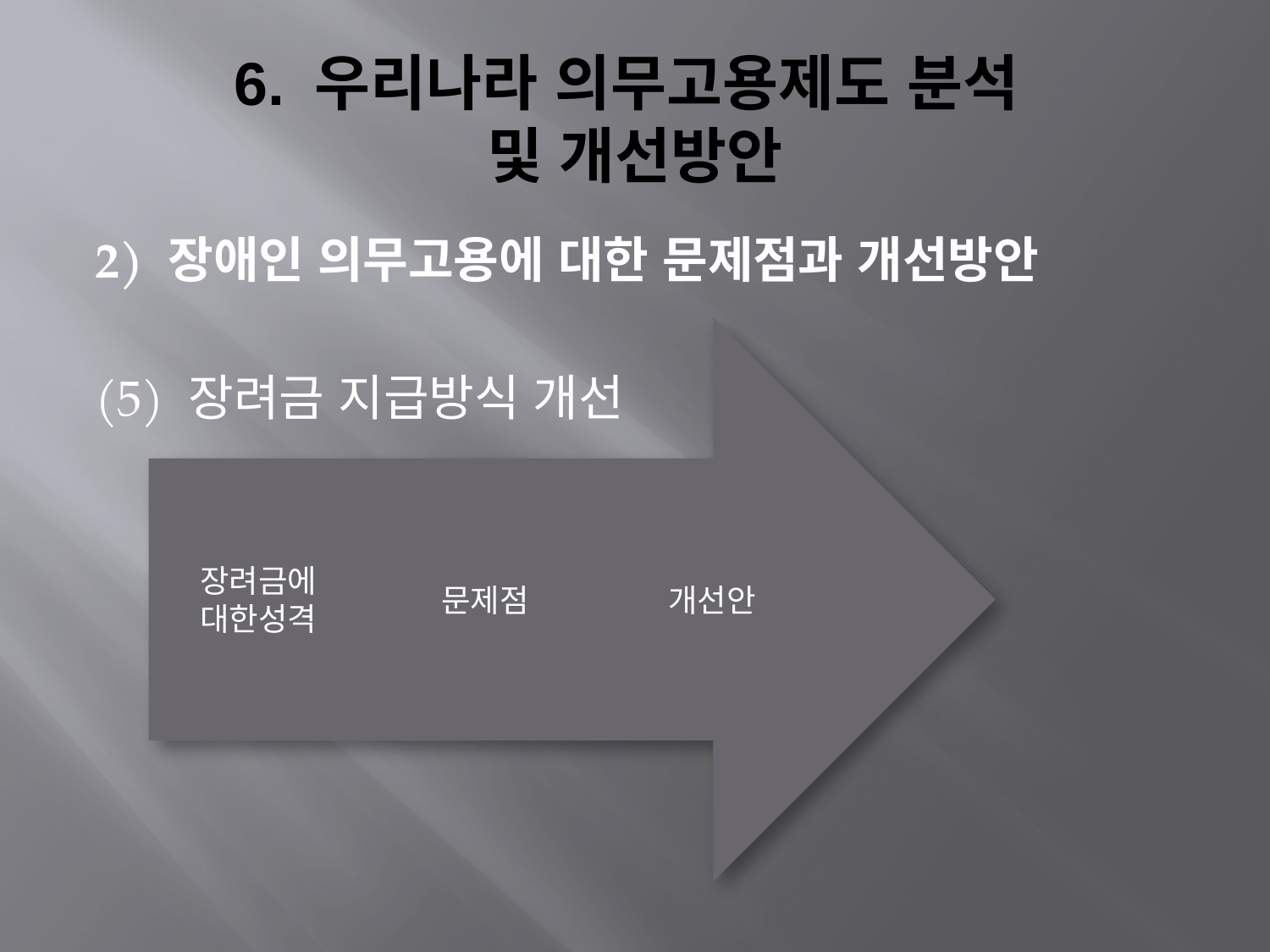

# 6. 우리나라 의무고용제도 분석 및 개선방안
2) 장애인 의무고용에 대한 문제점과 개선방안

(5) 장려금 지급방식 개선

장려금에 대한성격
문제점
개선안